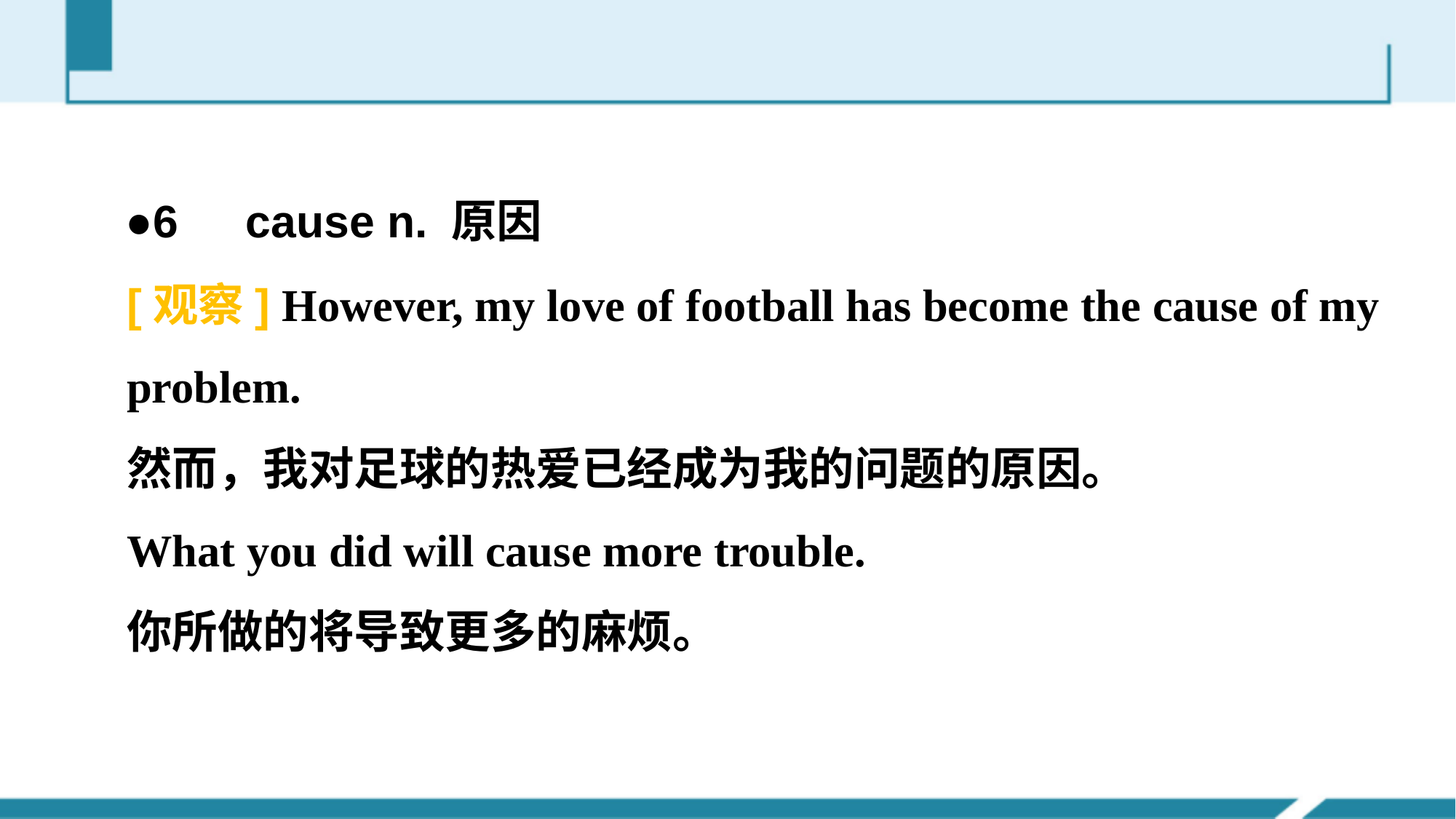

#
●6　cause n. 原因
[观察] However, my love of football has become the cause of my
problem.
然而，我对足球的热爱已经成为我的问题的原因。
What you did will cause more trouble.
你所做的将导致更多的麻烦。